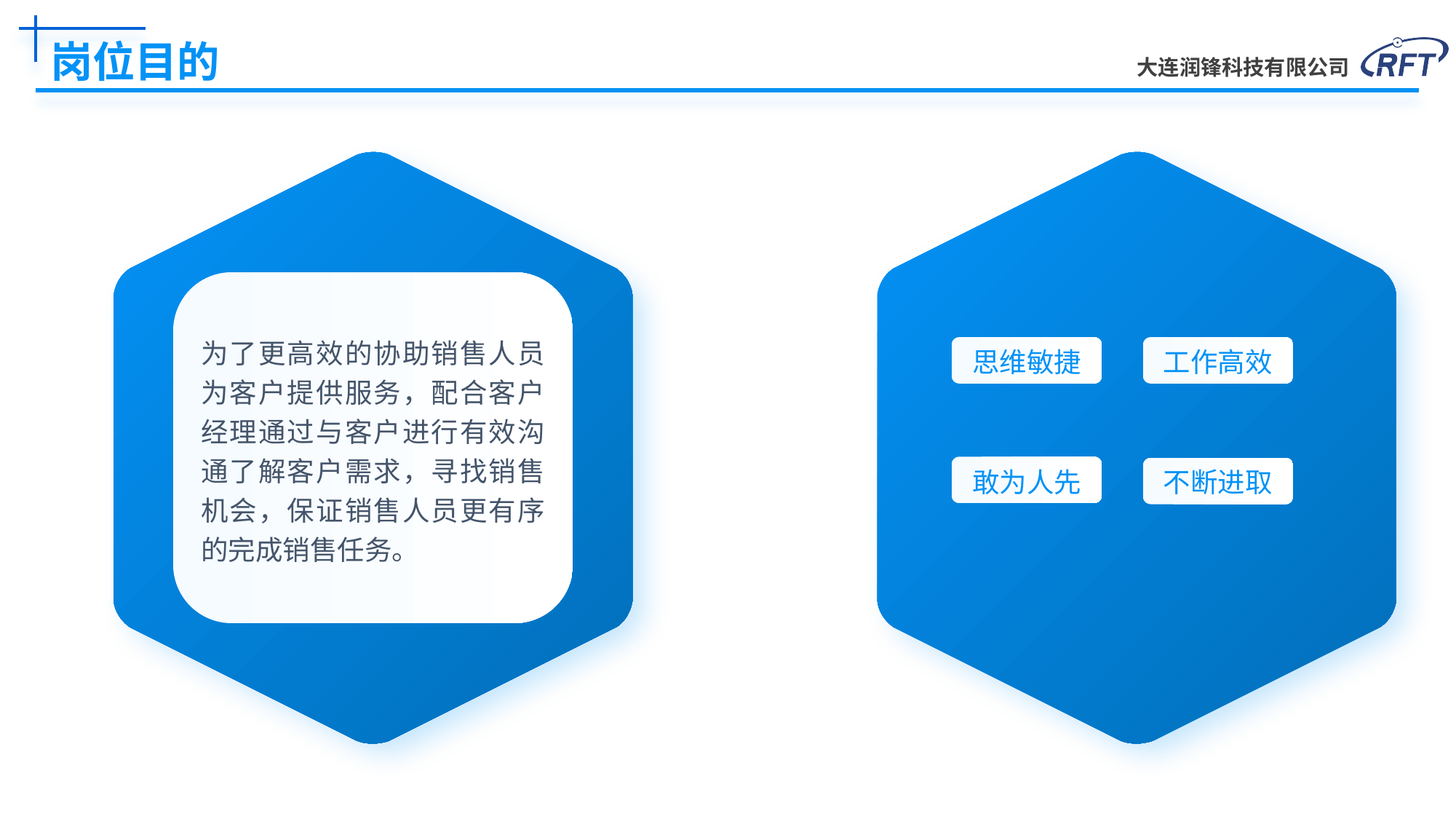

# 岗位目的

为了更高效的协助销售人员为客户提供服务，配合客户经理通过与客户进行有效沟通了解客户需求，寻找销售机会，保证销售人员更有序的完成销售任务。

思维敏捷
工作高效

敢为人先
不断进取